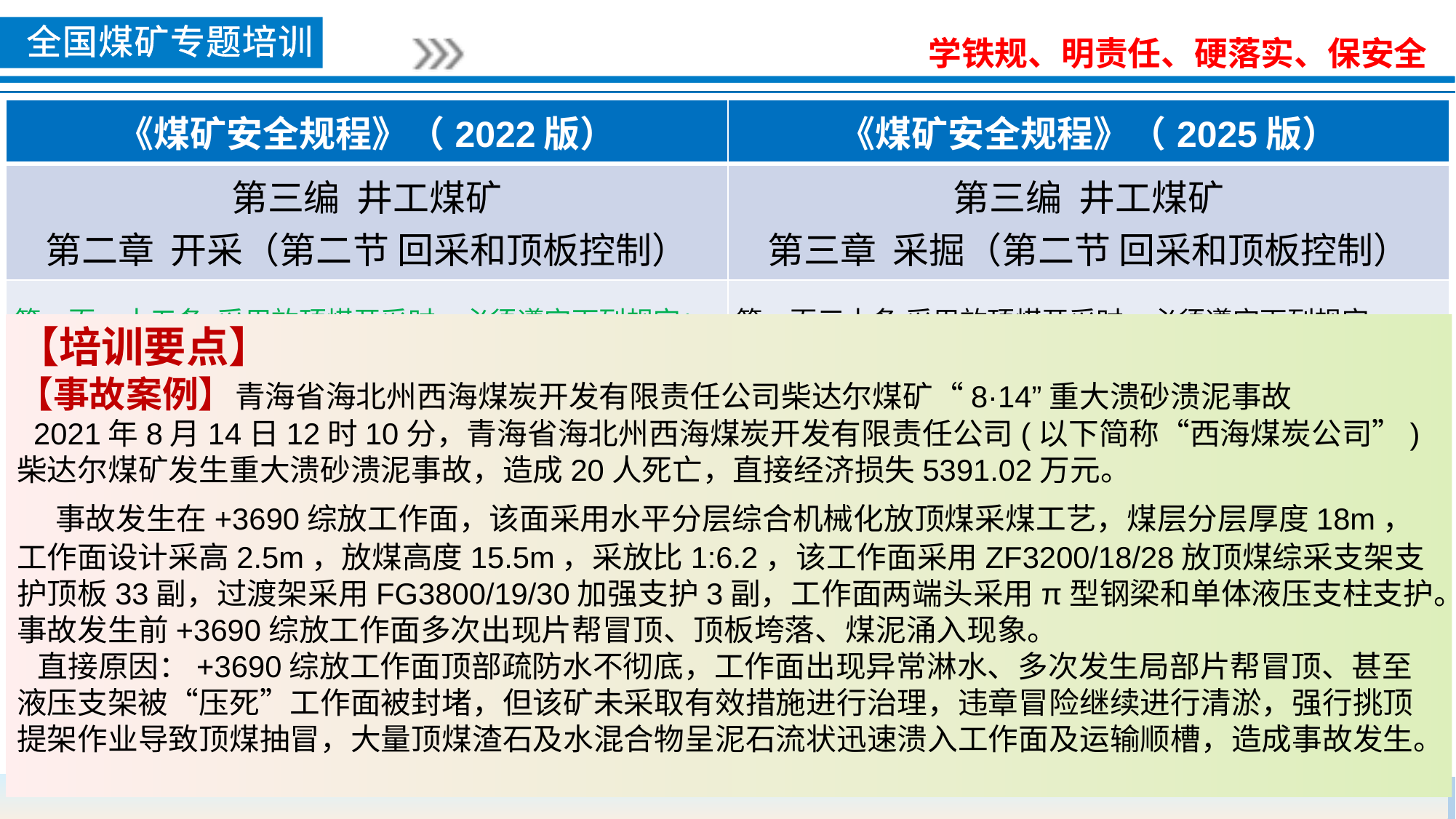

| 《煤矿安全规程》（2022版） | 《煤矿安全规程》（2025版） |
| --- | --- |
| 第三编 井工煤矿 第二章 开采（第二节 回采和顶板控制） | 第三编 井工煤矿 第三章 采掘（第二节 回采和顶板控制） |
| 第一百一十五条 采用放顶煤开采时，必须遵守下列规定： 有下列情形之一的，严禁采用放顶煤开采： （四）放顶煤开采后有可能与地表水、老窑积水和强含水层导通的。（五）放顶煤开采后有可能沟通火区的。 | 第一百三十条 采用放顶煤开采时，必须遵守下列规定: 有下列情形之一的，严禁采用放顶煤开采: (四)放顶煤开采后有可能与地表水、老窑积水和强含水层导通，且水患威胁未消除的。 (五)放顶煤开采后有可能沟通火区的。 |
【培训要点】
【事故案例】青海省海北州西海煤炭开发有限责任公司柴达尔煤矿“8·14”重大溃砂溃泥事故
  2021年8月14日12时10分，青海省海北州西海煤炭开发有限责任公司(以下简称“西海煤炭公司”)柴达尔煤矿发生重大溃砂溃泥事故，造成20人死亡，直接经济损失5391.02万元。
   事故发生在+3690综放工作面，该面采用水平分层综合机械化放顶煤采煤工艺，煤层分层厚度18m，工作面设计采高2.5m，放煤高度15.5m，采放比1:6.2，该工作面采用ZF3200/18/28放顶煤综采支架支护顶板33副，过渡架采用FG3800/19/30加强支护3副，工作面两端头采用π型钢梁和单体液压支柱支护。事故发生前+3690综放工作面多次出现片帮冒顶、顶板垮落、煤泥涌入现象。
  直接原因：+3690综放工作面顶部疏防水不彻底，工作面出现异常淋水、多次发生局部片帮冒顶、甚至液压支架被“压死”工作面被封堵，但该矿未采取有效措施进行治理，违章冒险继续进行清淤，强行挑顶提架作业导致顶煤抽冒，大量顶煤渣石及水混合物呈泥石流状迅速溃入工作面及运输顺槽，造成事故发生。